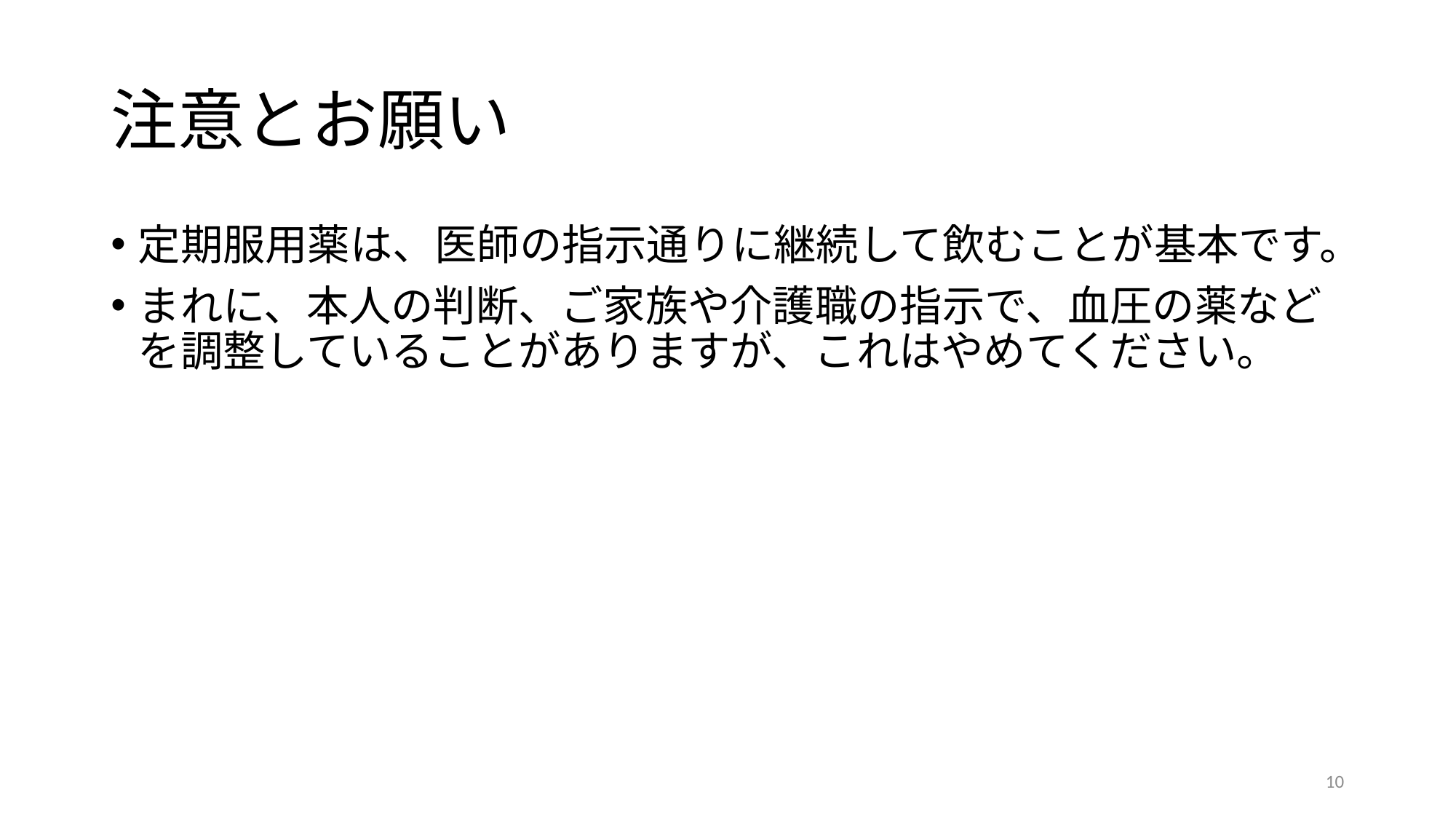

# 注意とお願い
定期服用薬は、医師の指示通りに継続して飲むことが基本です。
まれに、本人の判断、ご家族や介護職の指示で、血圧の薬などを調整していることがありますが、これはやめてください。
10